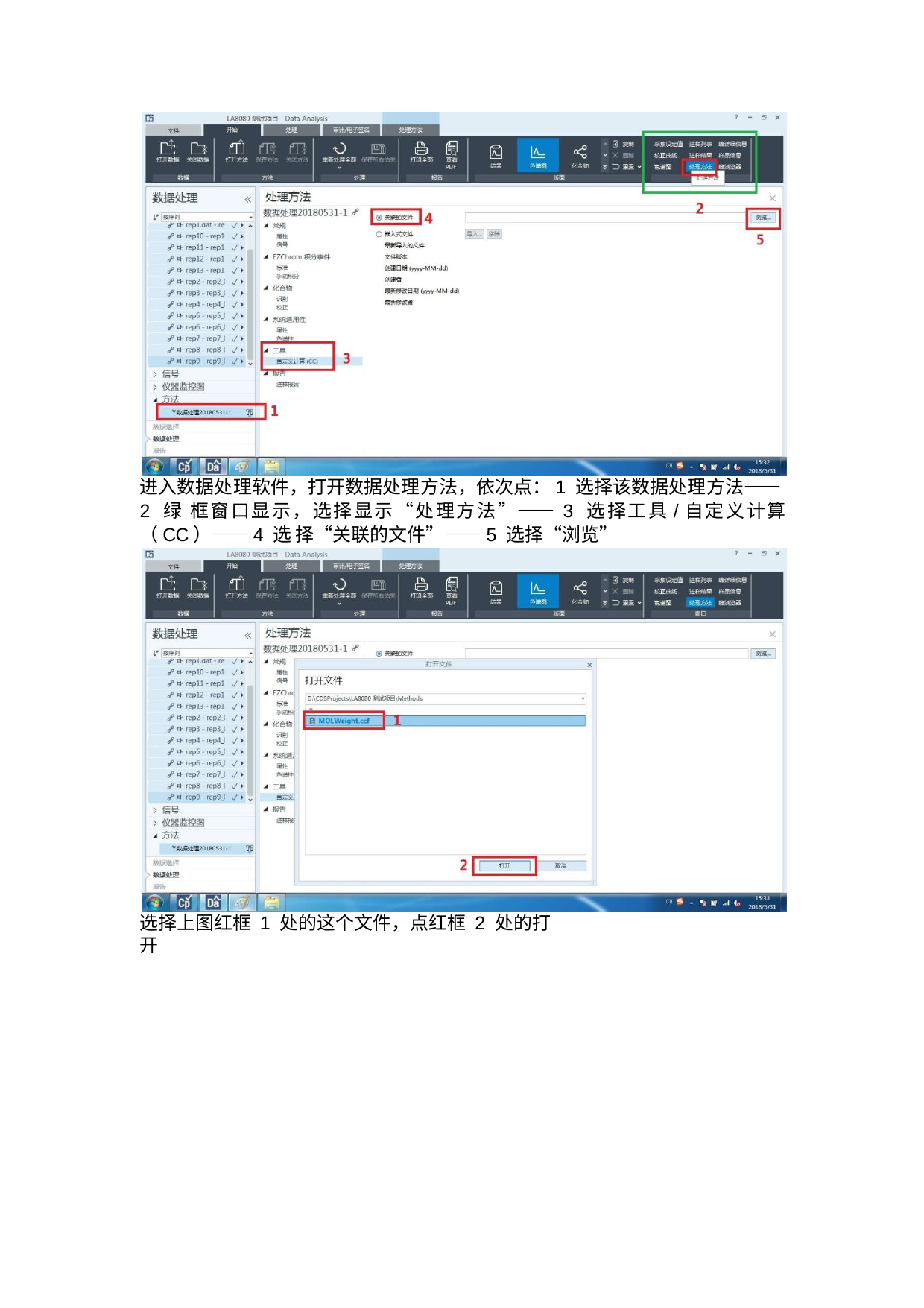

进入数据处理软件，打开数据处理方法，依次点：1 选择该数据处理方法——2 绿 框窗口显示，选择显示“处理方法”——3 选择工具/自定义计算（CC）——4 选 择“关联的文件”——5 选择“浏览”

选择上图红框 1 处的这个文件，点红框 2 处的打开